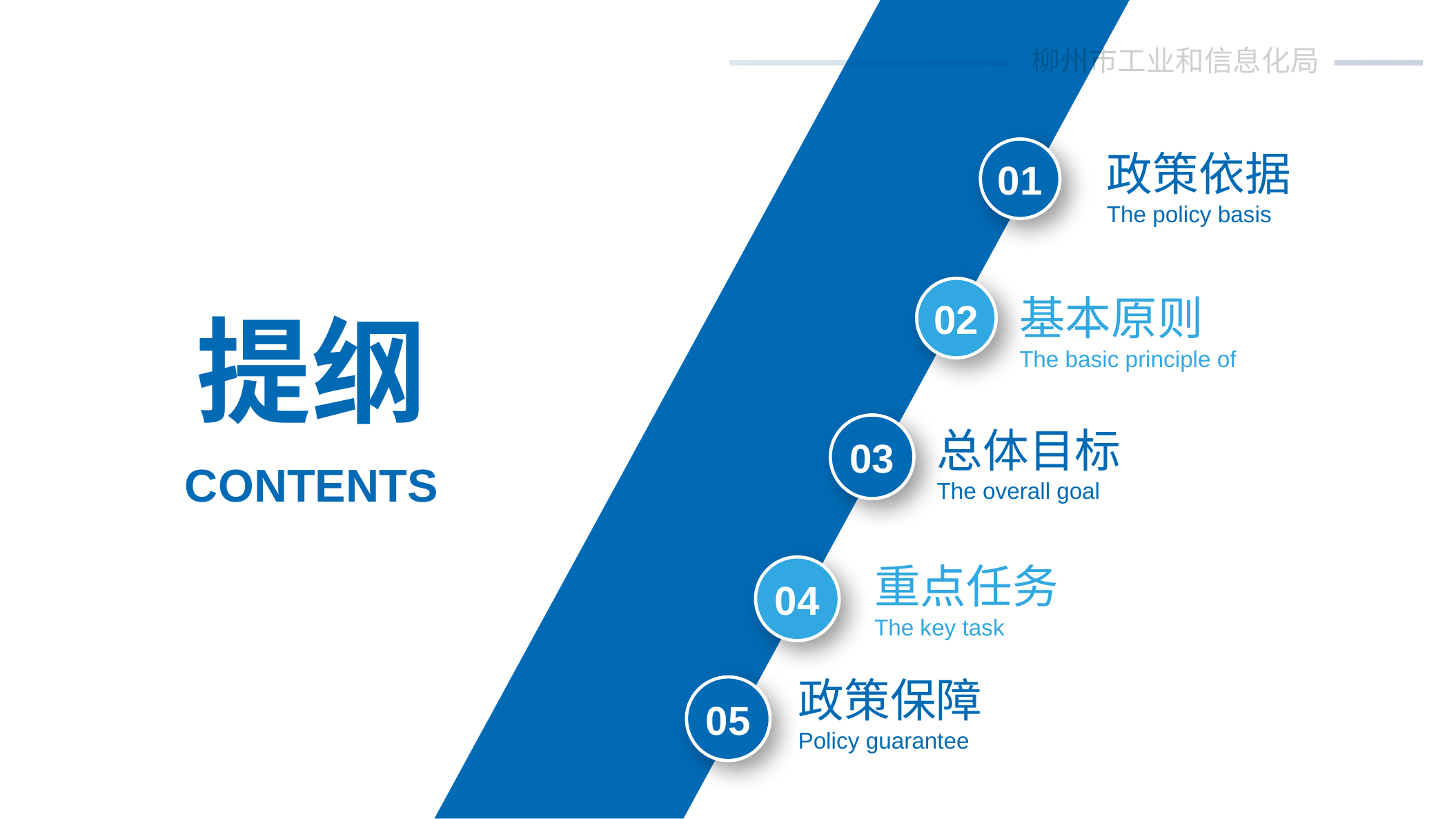

柳州市工业和信息化局

01
政策依据
The policy basis
02
基本原则
The basic principle of
提纲
03
总体目标
The overall goal
CONTENTS
04
重点任务
The key task
政策保障
Policy guarantee
05